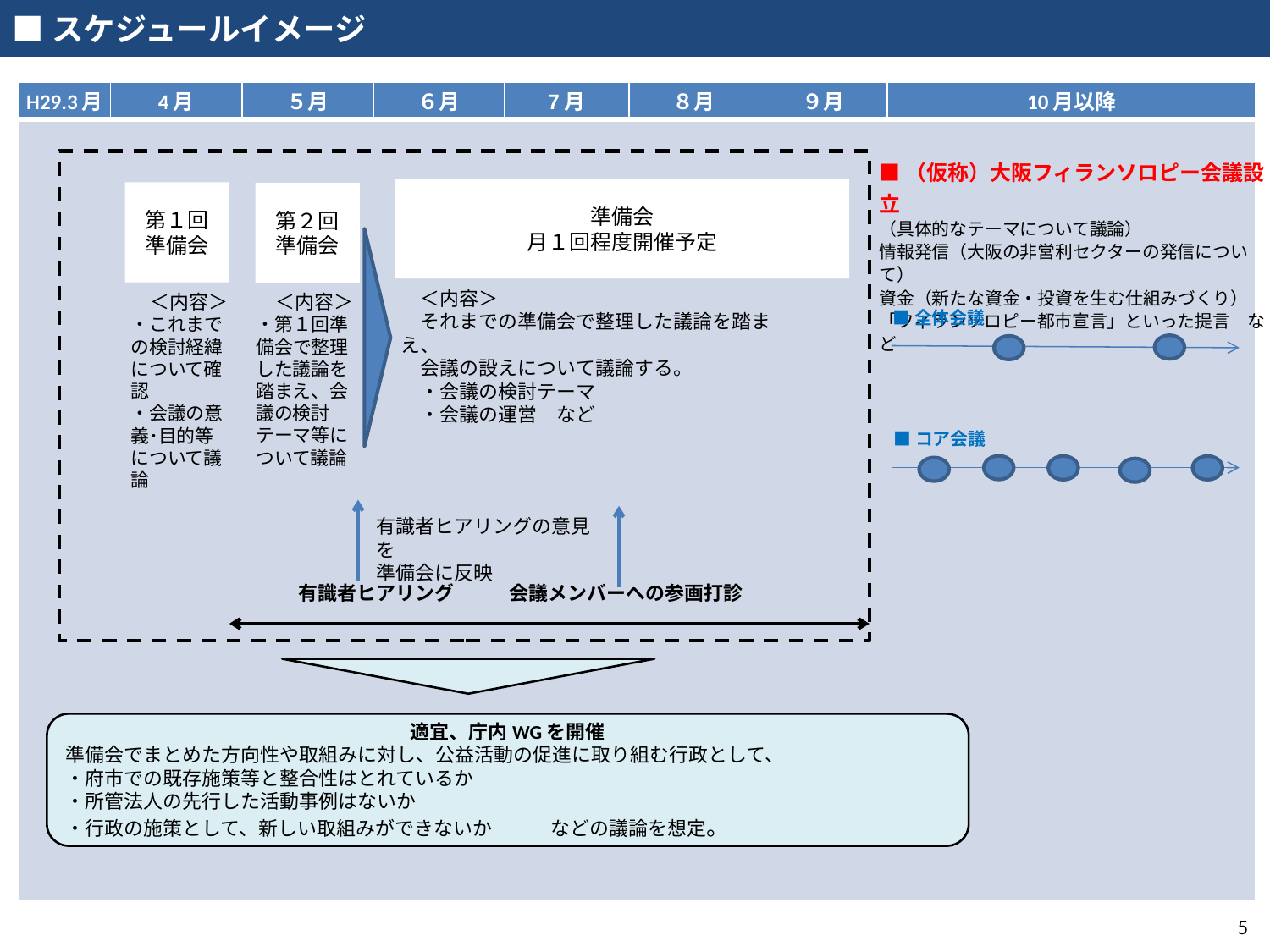

■スケジュールイメージ
| H29.3月 | 4月 | ５月 | ６月 | 7月 | ８月 | ９月 | 10月以降 |
| --- | --- | --- | --- | --- | --- | --- | --- |
|  |  |  |  |  |  |  |  |

■（仮称）大阪フィランソロピー会議設立
（具体的なテーマについて議論）
情報発信（大阪の非営利セクターの発信について）
資金（新たな資金・投資を生む仕組みづくり）
「フィランソロピー都市宣言」といった提言　など

準備会
月１回程度開催予定
第１回
準備会
第２回
準備会
　＜内容＞
　それまでの準備会で整理した議論を踏まえ、
　会議の設えについて議論する。
　・会議の検討テーマ
　・会議の運営　など

　＜内容＞
・第１回準備会で整理した議論を踏まえ、会議の検討テーマ等について議論
　＜内容＞
・これまでの検討経緯について確認
・会議の意義･目的等について議論
■全体会議

■コア会議

有識者ヒアリングの意見を
準備会に反映
　会議メンバーへの参画打診
有識者ヒアリング

適宜、庁内WGを開催
準備会でまとめた方向性や取組みに対し、公益活動の促進に取り組む行政として、
・府市での既存施策等と整合性はとれているか
・所管法人の先行した活動事例はないか
・行政の施策として、新しい取組みができないか　　　などの議論を想定。
5